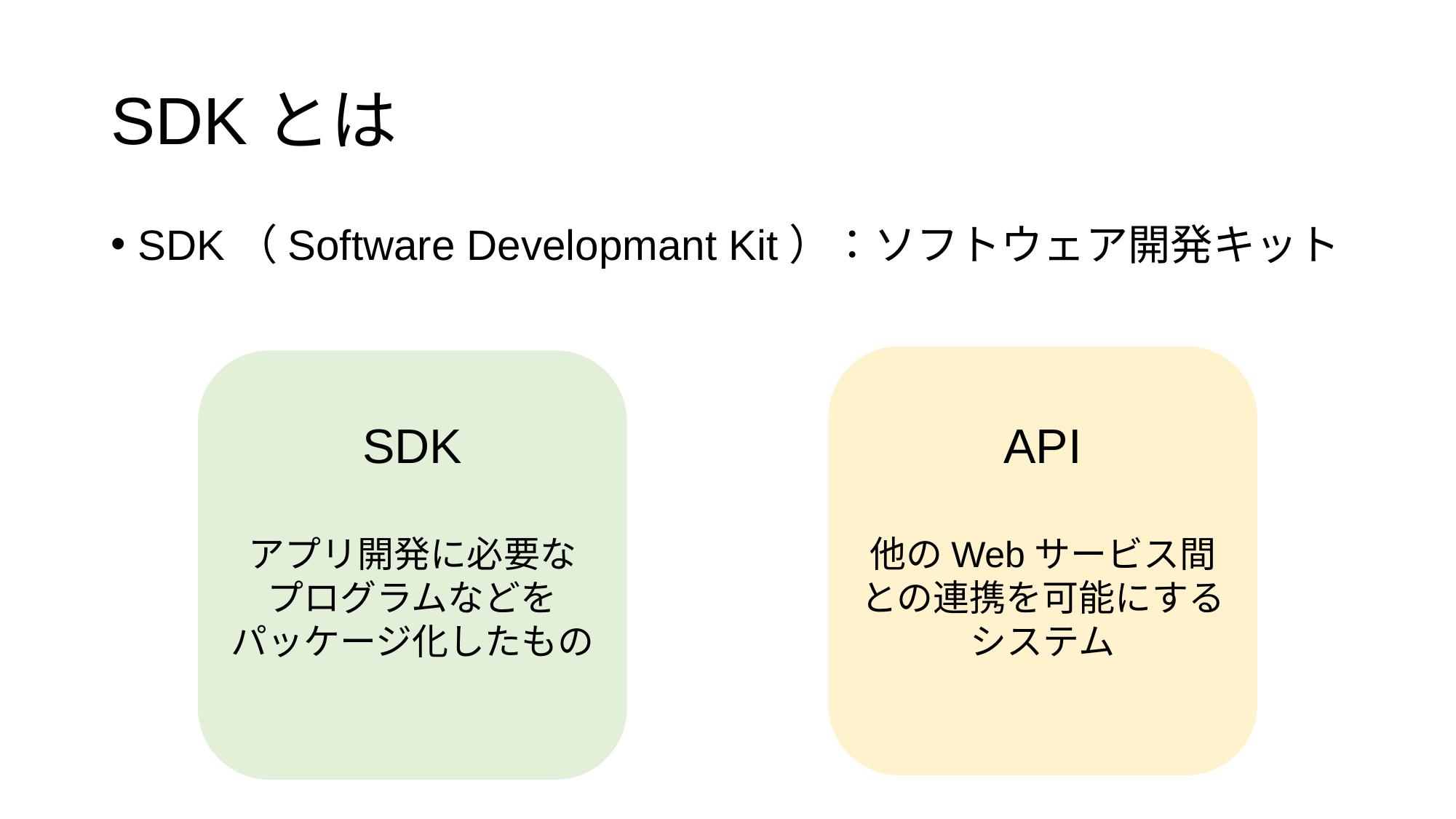

# SDKとは
SDK（Software Developmant Kit）：ソフトウェア開発キット

SDK

アプリ開発に必要な
プログラムなどを
パッケージ化したもの
API

他のWebサービス間
との連携を可能にする
システム